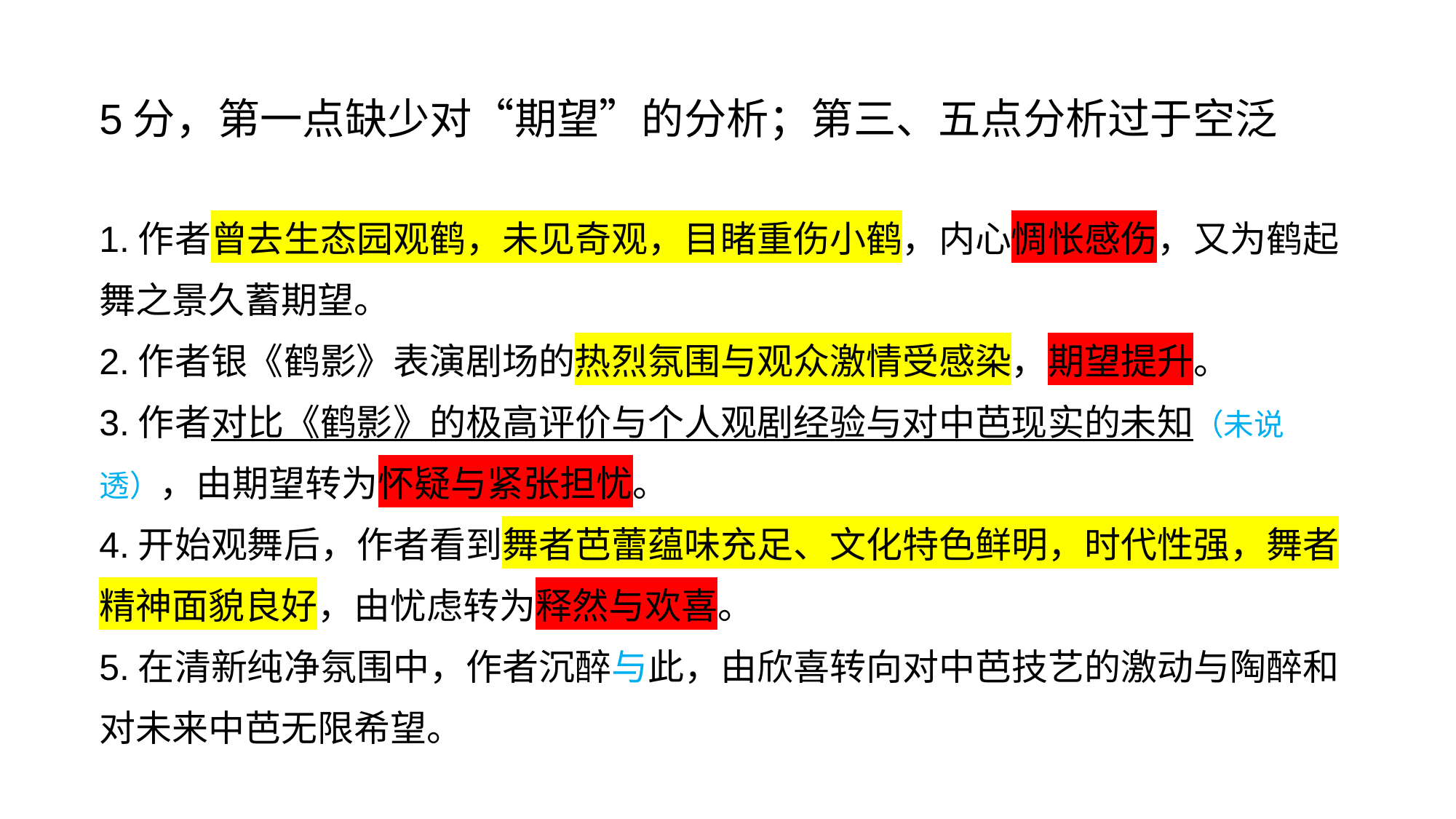

# 5分，第一点缺少对“期望”的分析；第三、五点分析过于空泛
1.作者曾去生态园观鹤，未见奇观，目睹重伤小鹤，内心惆怅感伤，又为鹤起舞之景久蓄期望。
2.作者银《鹤影》表演剧场的热烈氛围与观众激情受感染，期望提升。
3.作者对比《鹤影》的极高评价与个人观剧经验与对中芭现实的未知（未说透），由期望转为怀疑与紧张担忧。
4.开始观舞后，作者看到舞者芭蕾蕴味充足、文化特色鲜明，时代性强，舞者精神面貌良好，由忧虑转为释然与欢喜。
5.在清新纯净氛围中，作者沉醉与此，由欣喜转向对中芭技艺的激动与陶醉和对未来中芭无限希望。